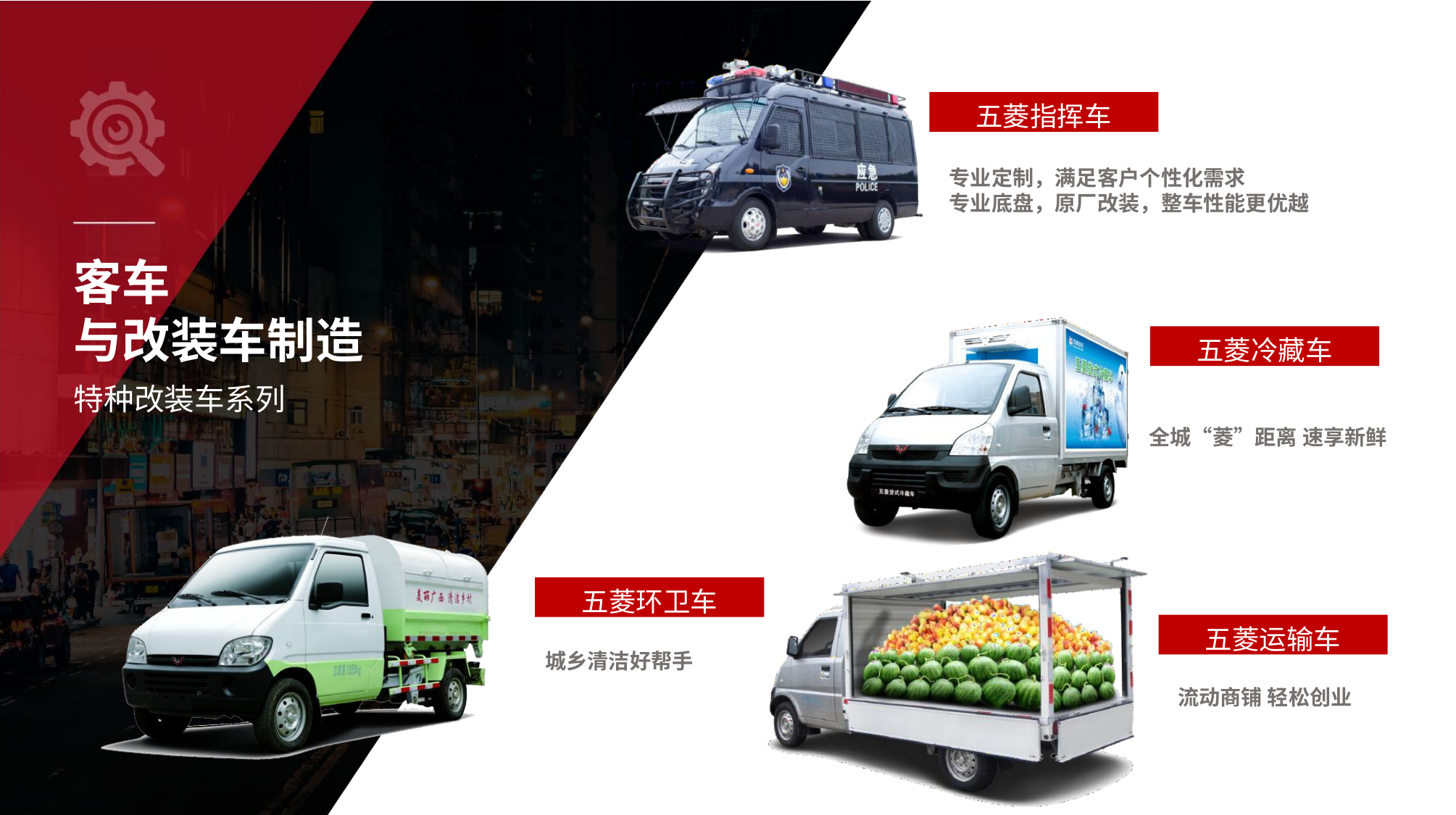

五菱指挥车
专业定制，满足客户个性化需求
专业底盘，原厂改装，整车性能更优越
客车
与改装车制造
特种改装车系列

五菱冷藏车
全城“菱”距离 速享新鲜

五菱环卫车
五菱运输车
城乡清洁好帮手
流动商铺 轻松创业